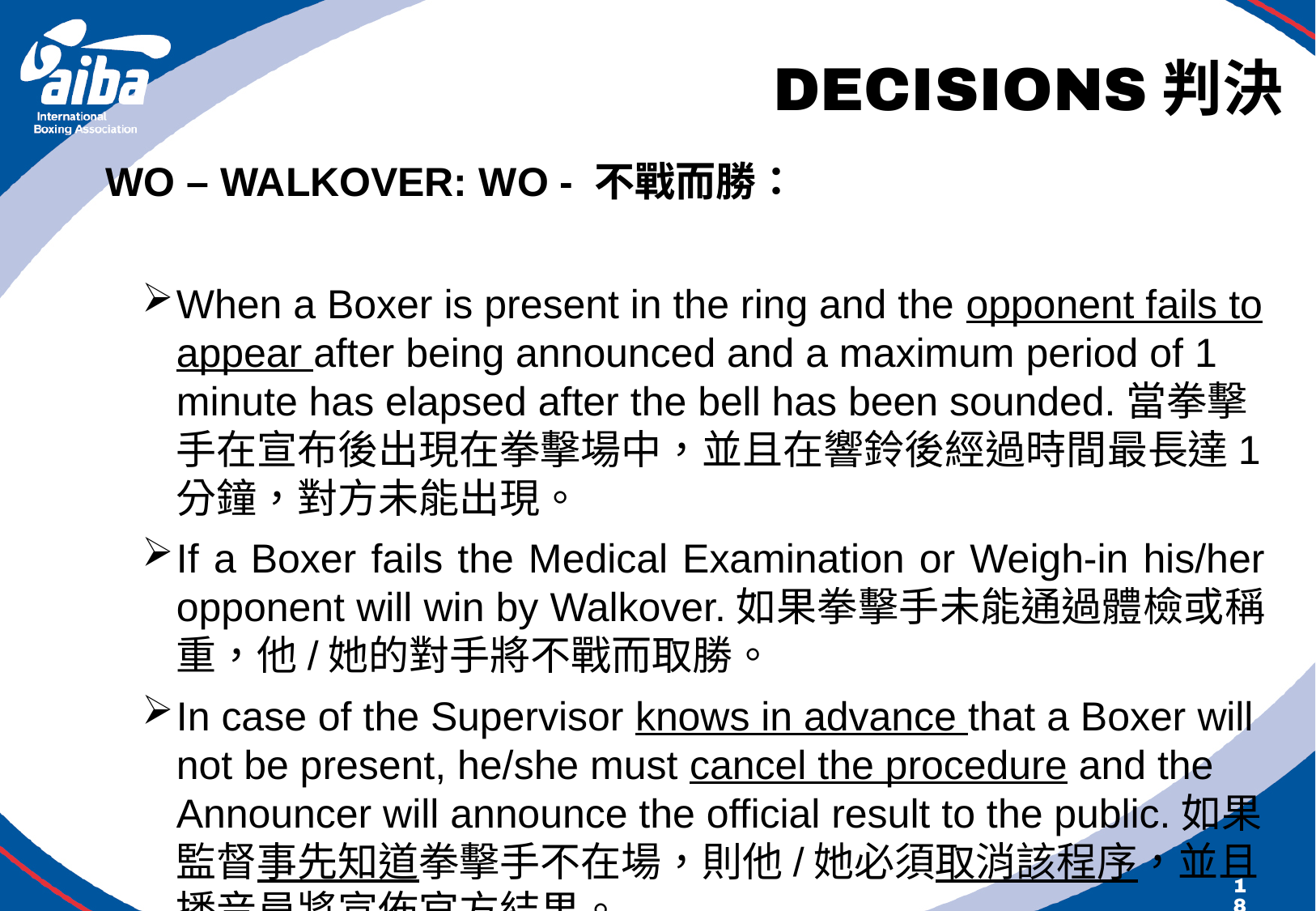

# DECISIONS判決
WO – WALKOVER: WO - 不戰而勝：

When a Boxer is present in the ring and the opponent fails to appear after being announced and a maximum period of 1 minute has elapsed after the bell has been sounded.當拳擊手在宣布後出現在拳擊場中，並且在響鈴後經過時間最長達1分鐘，對方未能出現。
If a Boxer fails the Medical Examination or Weigh-in his/her opponent will win by Walkover.如果拳擊手未能通過體檢或稱重，他/她的對手將不戰而取勝。
In case of the Supervisor knows in advance that a Boxer will not be present, he/she must cancel the procedure and the Announcer will announce the official result to the public.如果監督事先知道拳擊手不在場，則他/她必須取消該程序，並且播音員將宣佈官方結果。

186